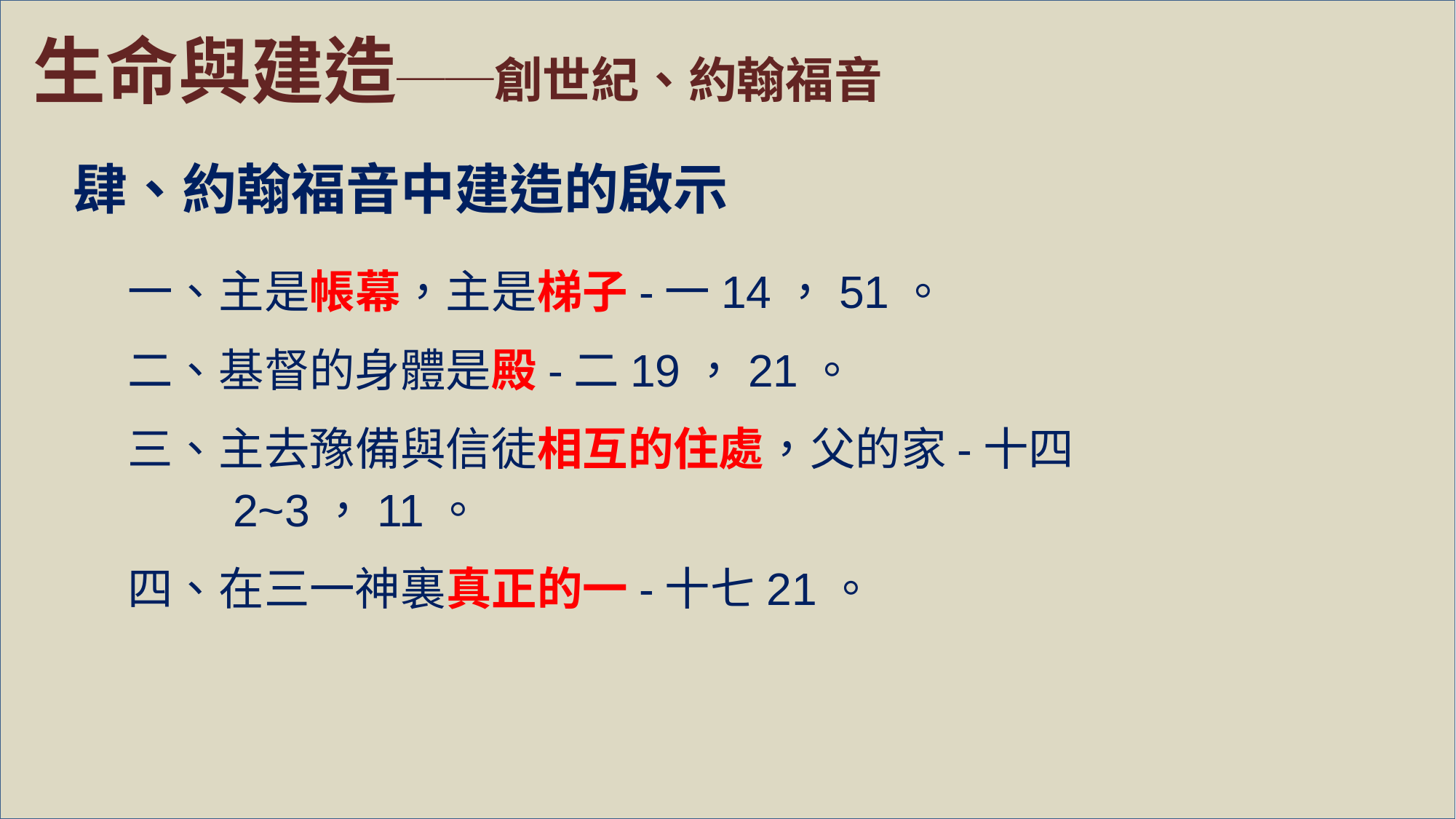

生命與建造──創世紀、約翰福音

肆、約翰福音中建造的啟示
一、主是帳幕，主是梯子-一14，51。
二、基督的身體是殿-二19，21。
三、主去豫備與信徒相互的住處，父的家-十四2~3，11。
四、在三一神裏真正的一-十七21。